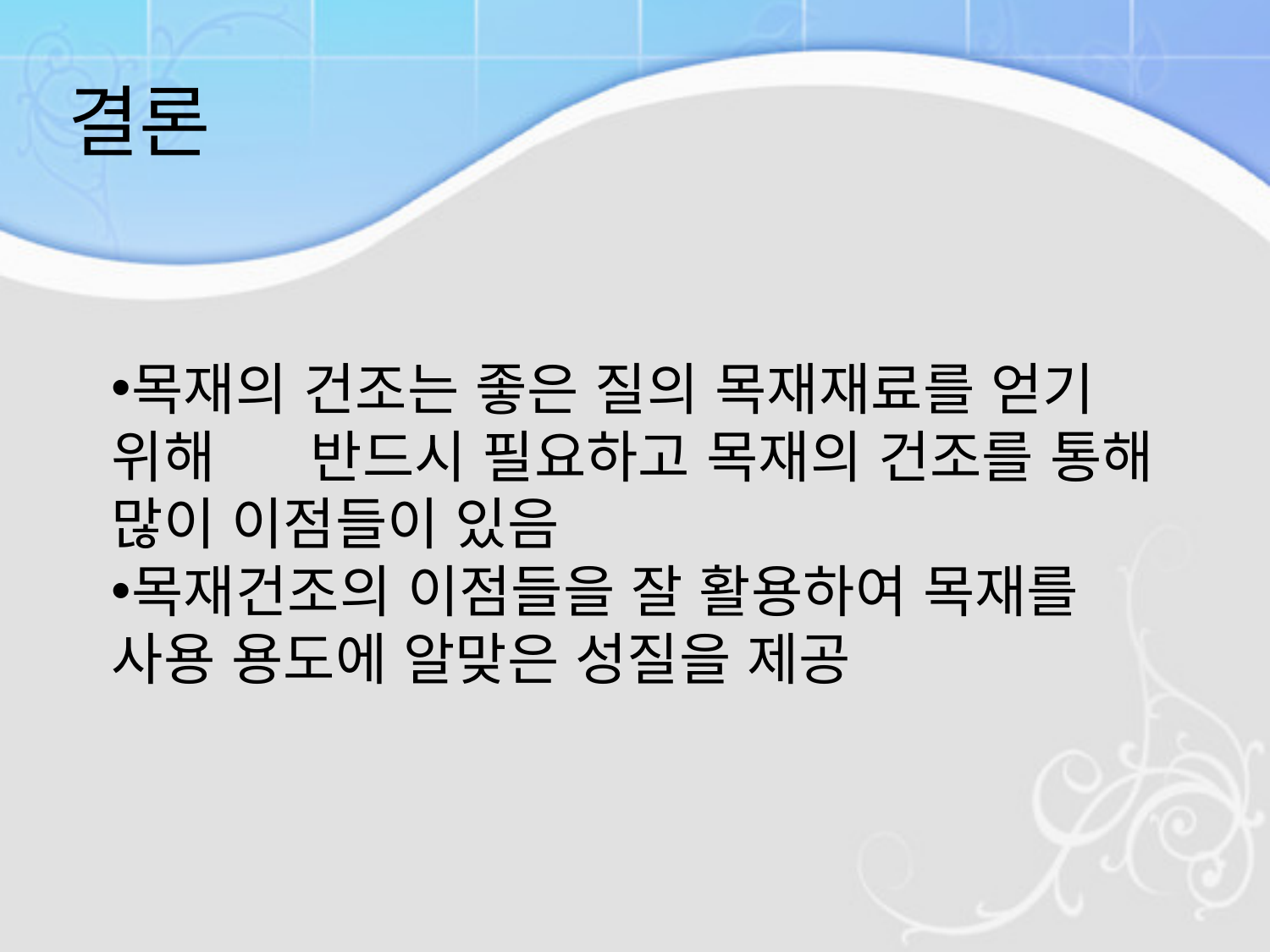

결론
목재의 건조는 좋은 질의 목재재료를 얻기 위해      반드시 필요하고 목재의 건조를 통해 많이 이점들이 있음
목재건조의 이점들을 잘 활용하여 목재를 사용 용도에 알맞은 성질을 제공